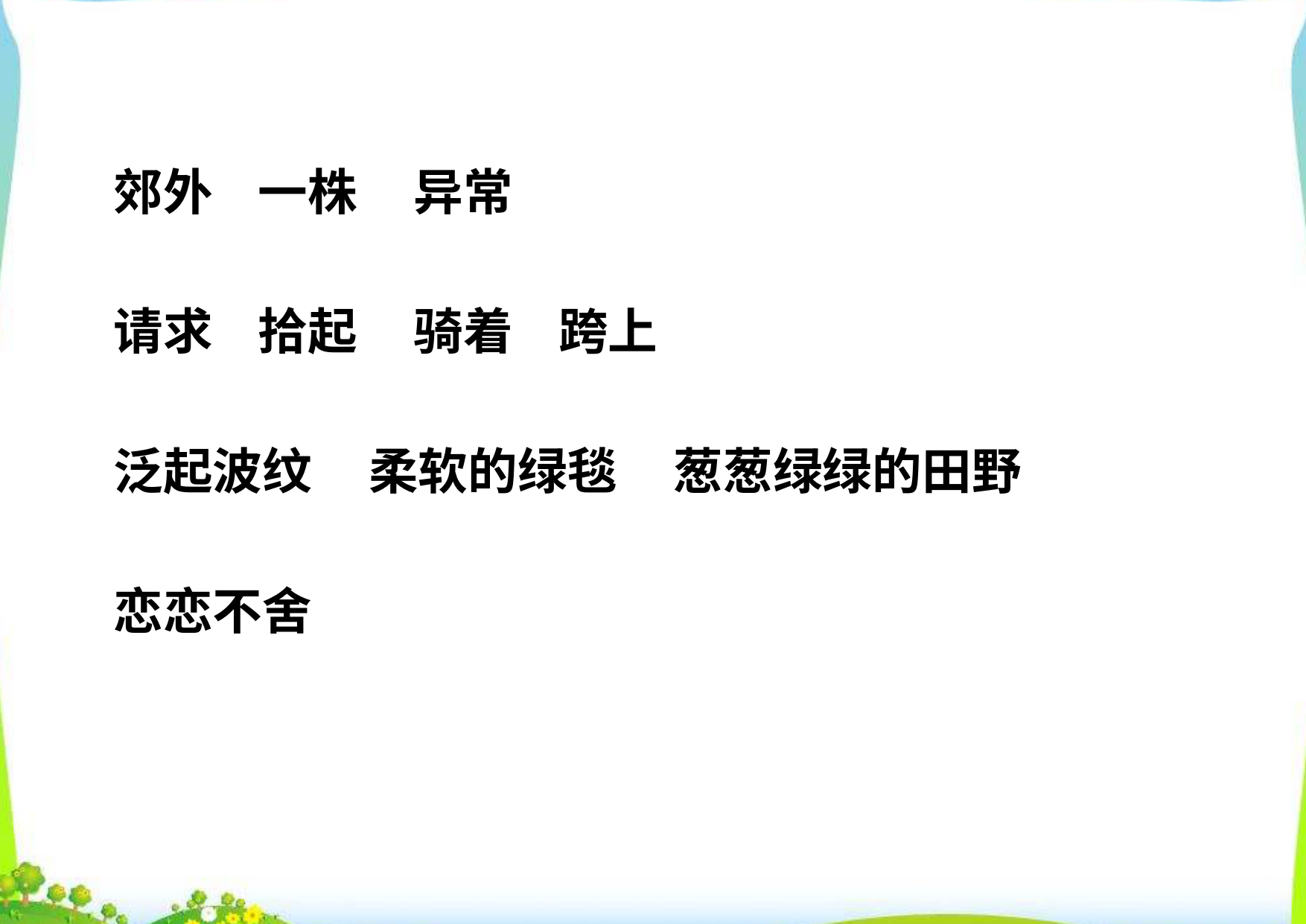

郊外    一株     异常

请求    拾起     骑着    跨上

泛起波纹     柔软的绿毯     葱葱绿绿的田野

恋恋不舍